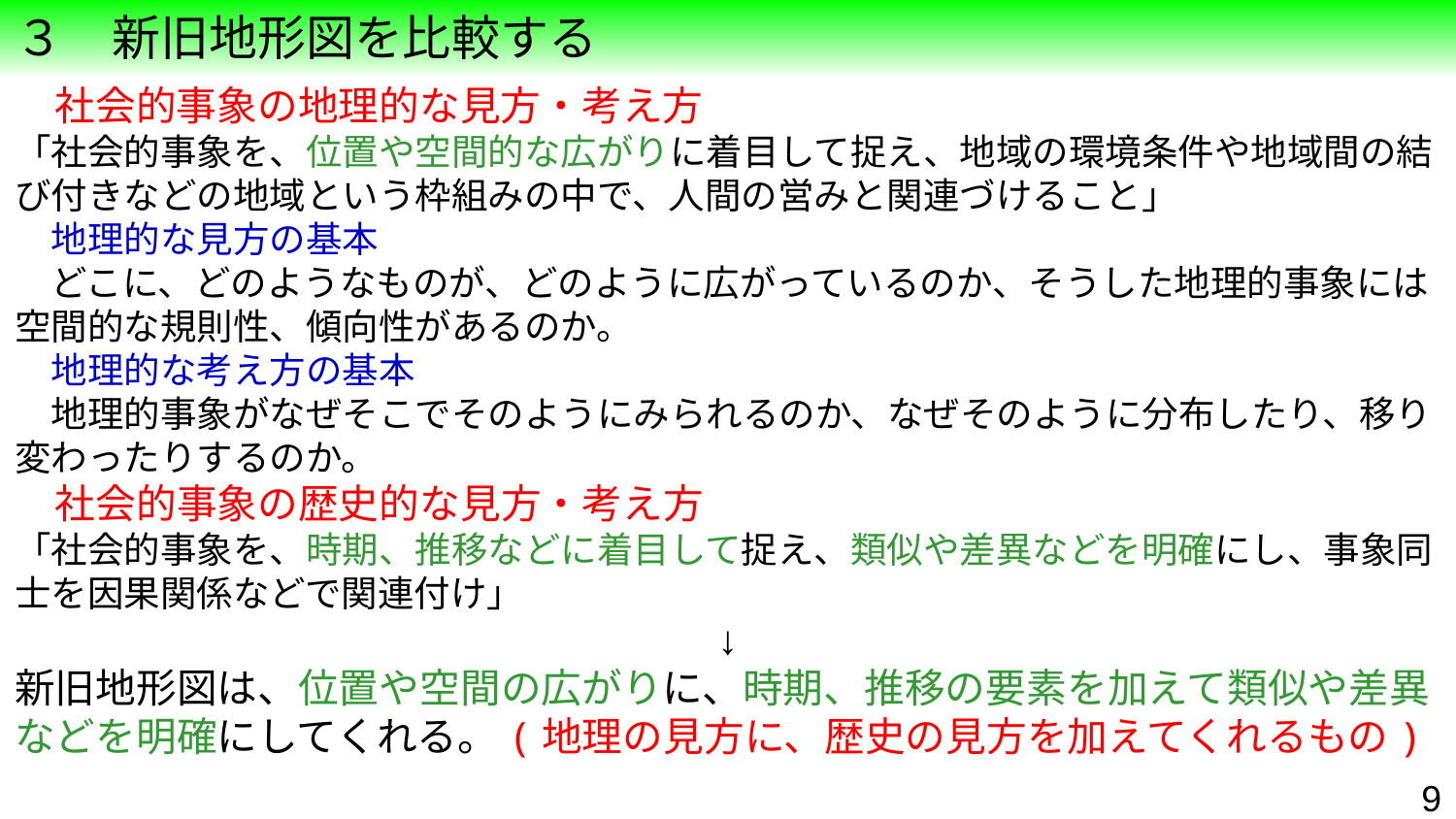

３　新旧地形図を比較する
　社会的事象の地理的な見方・考え方
「社会的事象を、位置や空間的な広がりに着目して捉え、地域の環境条件や地域間の結び付きなどの地域という枠組みの中で、人間の営みと関連づけること」
　地理的な見方の基本
　どこに、どのようなものが、どのように広がっているのか、そうした地理的事象には空間的な規則性、傾向性があるのか。
　地理的な考え方の基本
　地理的事象がなぜそこでそのようにみられるのか、なぜそのように分布したり、移り変わったりするのか。
　社会的事象の歴史的な見方・考え方
「社会的事象を、時期、推移などに着目して捉え、類似や差異などを明確にし、事象同士を因果関係などで関連付け」
↓
新旧地形図は、位置や空間の広がりに、時期、推移の要素を加えて類似や差異などを明確にしてくれる。(地理の見方に、歴史の見方を加えてくれるもの)

9